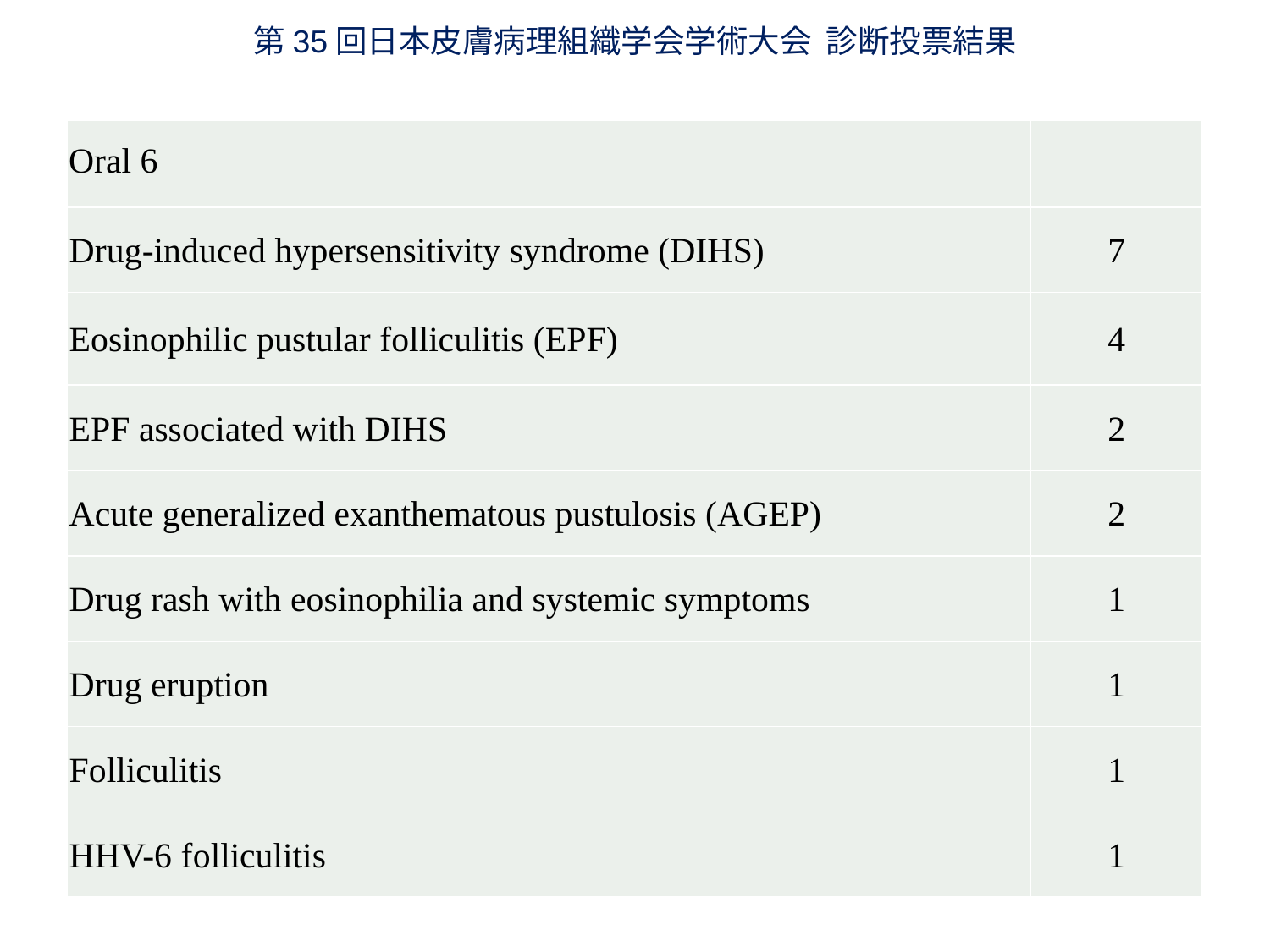

第35回日本皮膚病理組織学会学術大会  診断投票結果
| Oral 6 |  |
| --- | --- |
| Drug-induced hypersensitivity syndrome (DIHS) | 7 |
| Eosinophilic pustular folliculitis (EPF) | 4 |
| EPF associated with DIHS | 2 |
| Acute generalized exanthematous pustulosis (AGEP) | 2 |
| Drug rash with eosinophilia and systemic symptoms | 1 |
| Drug eruption | 1 |
| Folliculitis | 1 |
| HHV-6 folliculitis | 1 |